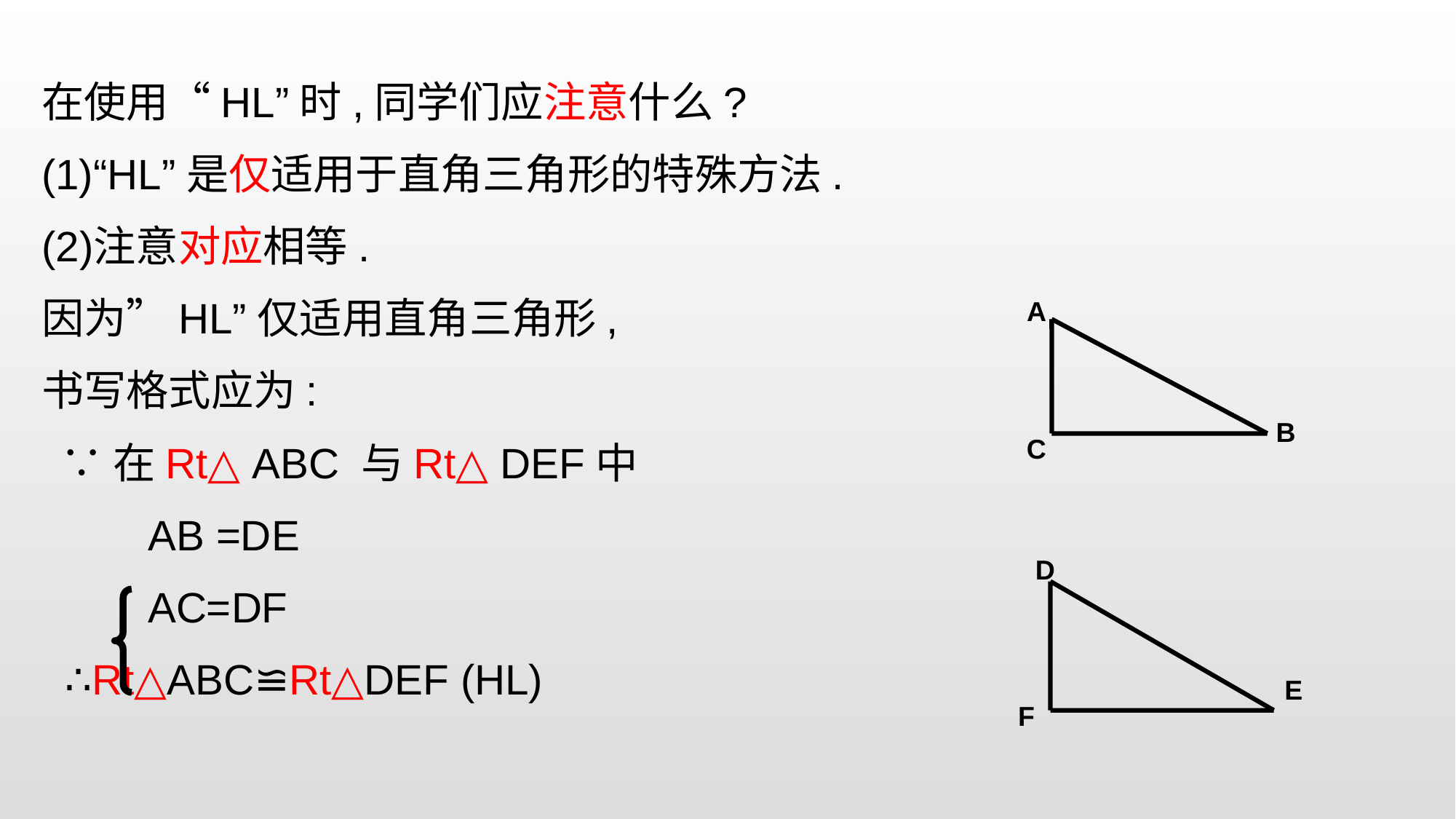

在使用“HL”时,同学们应注意什么?
“HL”是仅适用于直角三角形的特殊方法.
注意对应相等.
因为”HL”仅适用直角三角形,
书写格式应为:
  ∵在Rt△ ABC 与Rt△ DEF中
         AB =DE
         AC=DF
  ∴Rt△ABC≌Rt△DEF (HL)
A

B
C
D

E
F